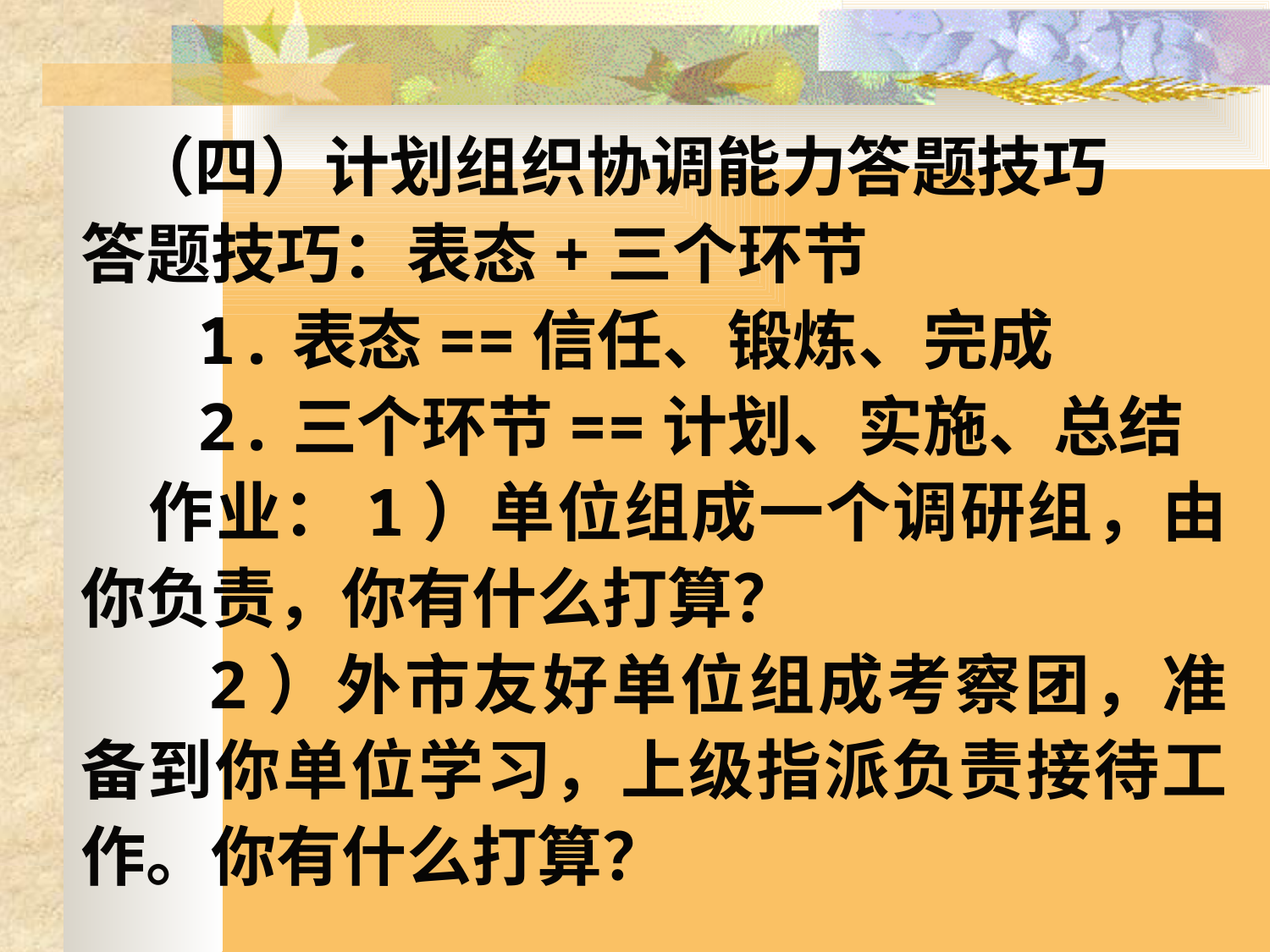

（四）计划组织协调能力答题技巧
答题技巧：表态+三个环节
   1.表态==信任、锻炼、完成
   2.三个环节==计划、实施、总结
   作业：1）单位组成一个调研组，由你负责，你有什么打算？
   2）外市友好单位组成考察团，准备到你单位学习，上级指派负责接待工作。你有什么打算？